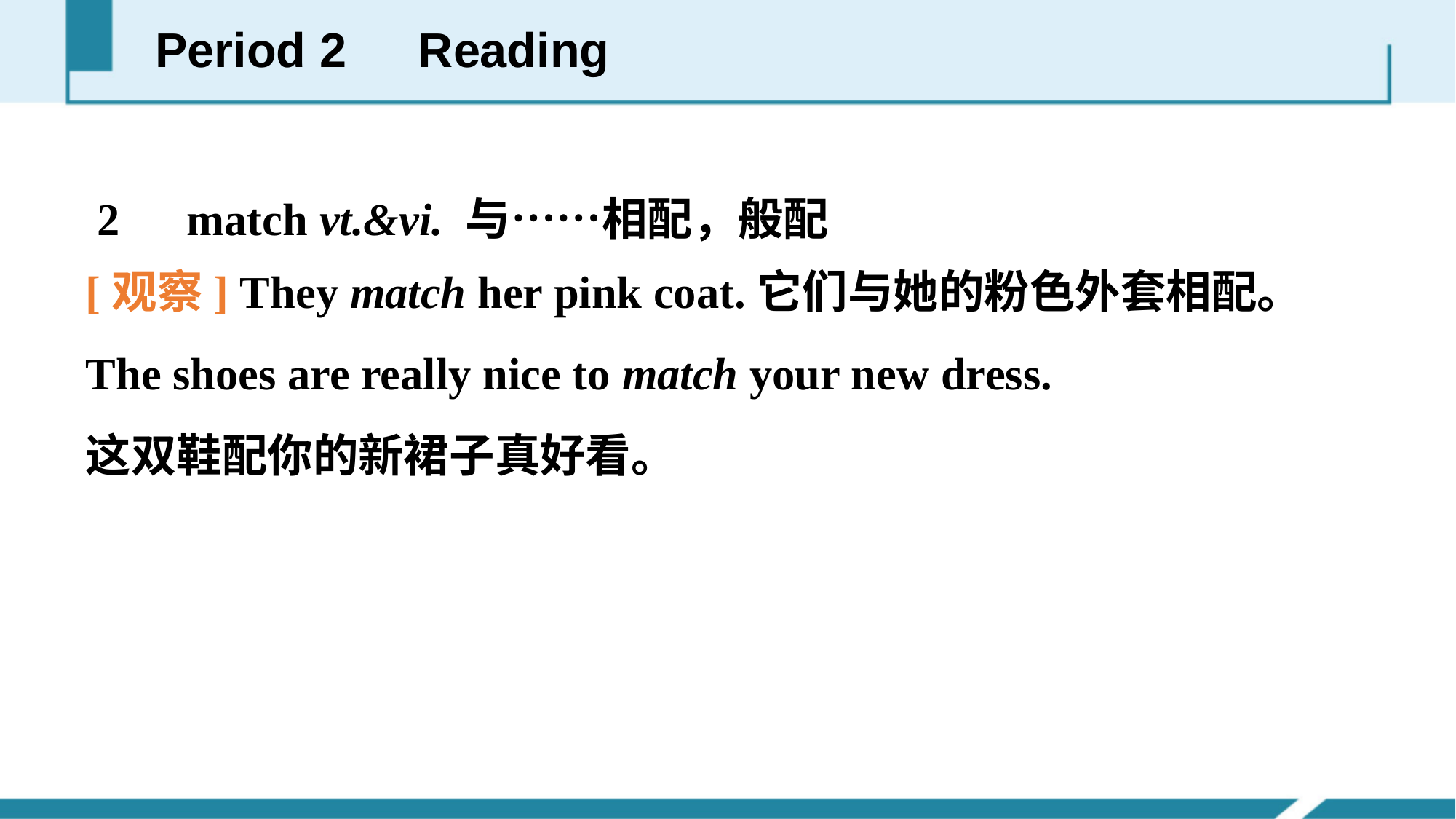

Period 2　Reading
  2　match vt.&vi. 与……相配，般配
[观察] They match her pink coat.它们与她的粉色外套相配。
The shoes are really nice to match your new dress.
这双鞋配你的新裙子真好看。